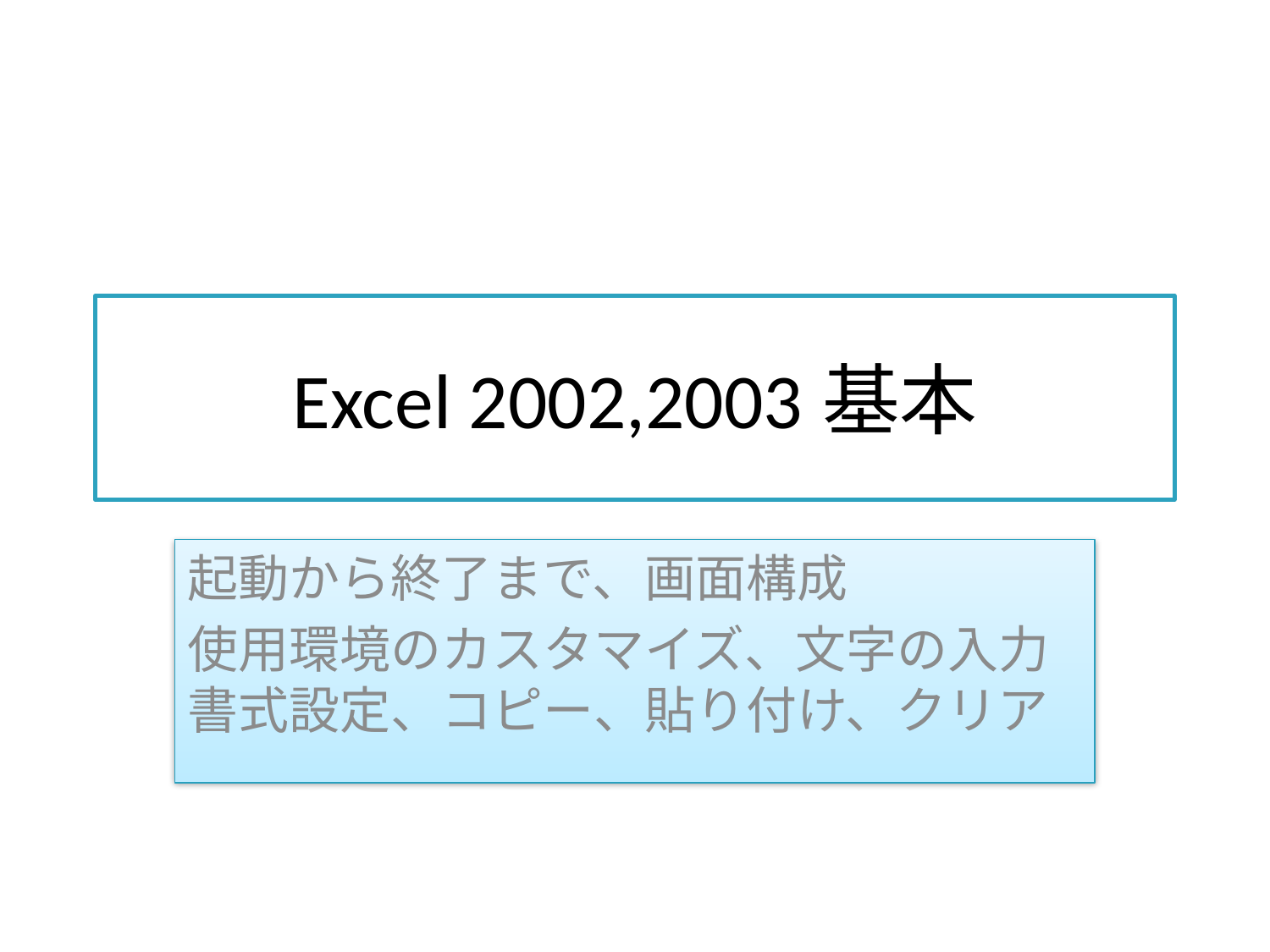

# Excel 2002,2003基本
起動から終了まで、	画面構成
使用環境のカスタマイズ、文字の入力書式設定、コピー、貼り付け、クリア